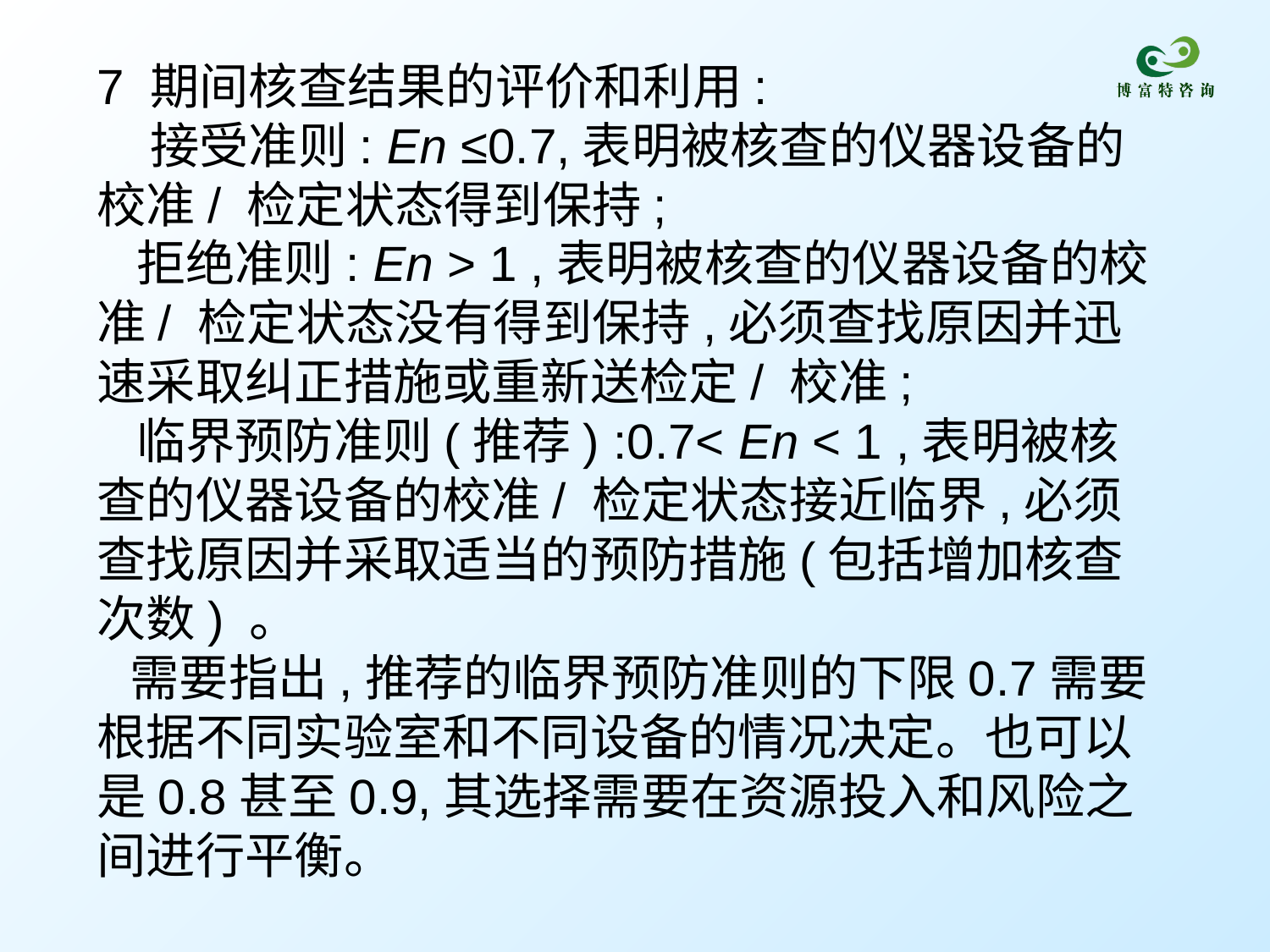

7 期间核查结果的评价和利用:
   接受准则: En ≤0.7,表明被核查的仪器设备的校准/ 检定状态得到保持;
  拒绝准则: En > 1 ,表明被核查的仪器设备的校准/ 检定状态没有得到保持,必须查找原因并迅速采取纠正措施或重新送检定/ 校准;
  临界预防准则(推荐) :0.7< En < 1 ,表明被核查的仪器设备的校准/ 检定状态接近临界,必须查找原因并采取适当的预防措施(包括增加核查次数) 。
   需要指出,推荐的临界预防准则的下限0.7需要根据不同实验室和不同设备的情况决定。也可以是0.8甚至0.9,其选择需要在资源投入和风险之间进行平衡。